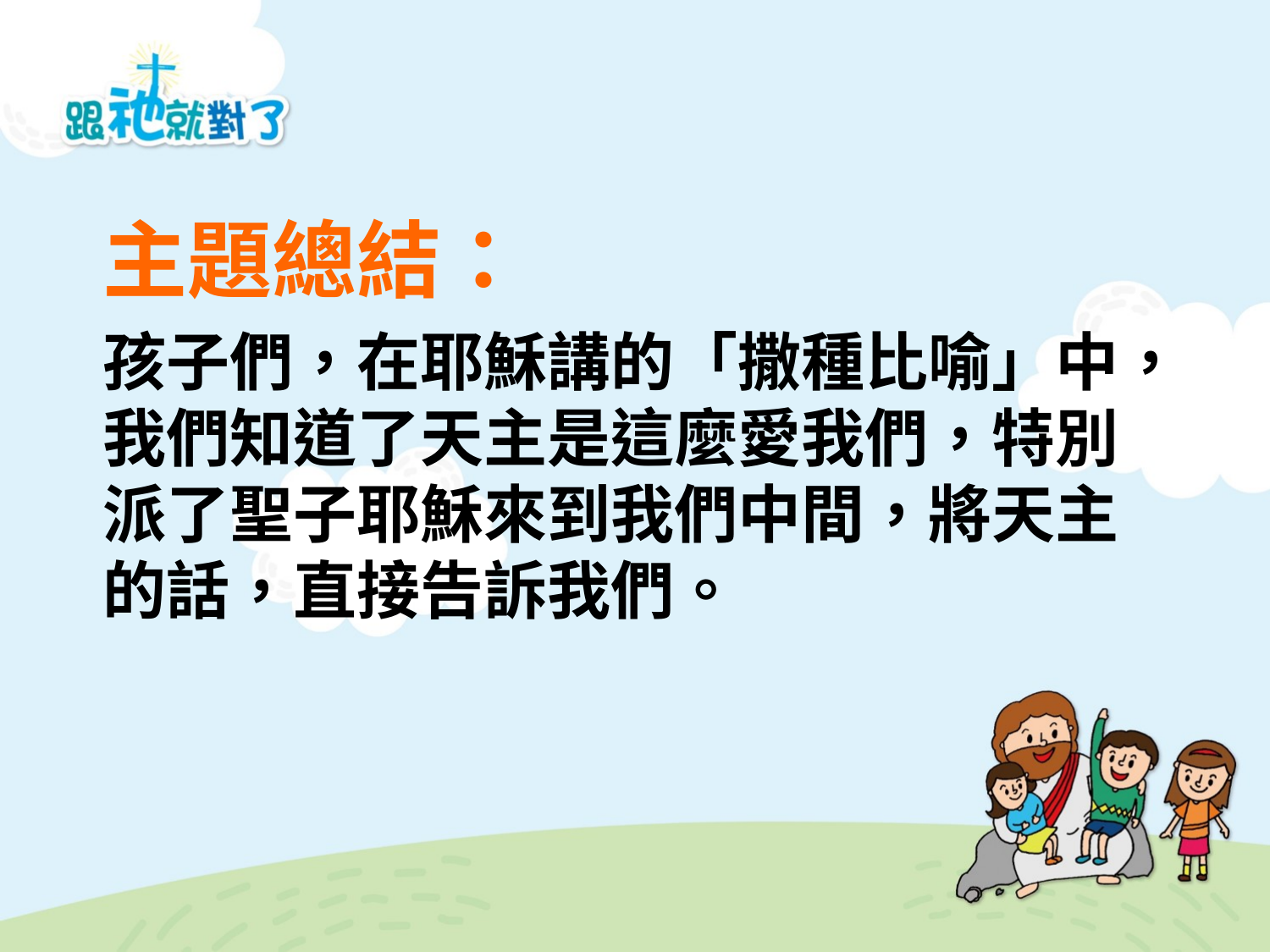

主題總結：
孩子們，在耶穌講的「撒種比喻」中，我們知道了天主是這麼愛我們，特別派了聖子耶穌來到我們中間，將天主的話，直接告訴我們。